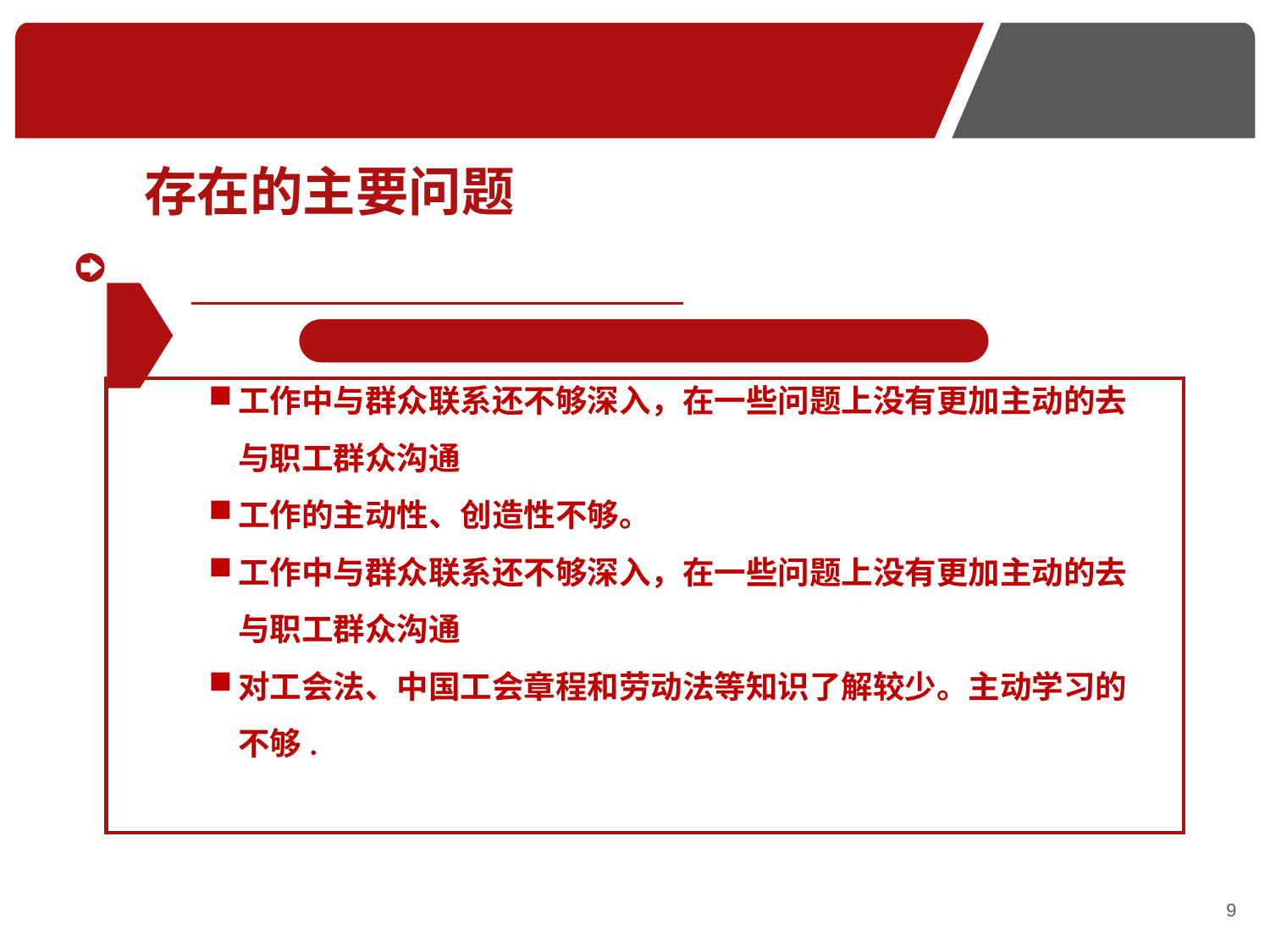

5
存在的主要问题

工作中与群众联系还不够深入，在一些问题上没有更加主动的去与职工群众沟通
工作的主动性、创造性不够。
工作中与群众联系还不够深入，在一些问题上没有更加主动的去与职工群众沟通
对工会法、中国工会章程和劳动法等知识了解较少。主动学习的不够.